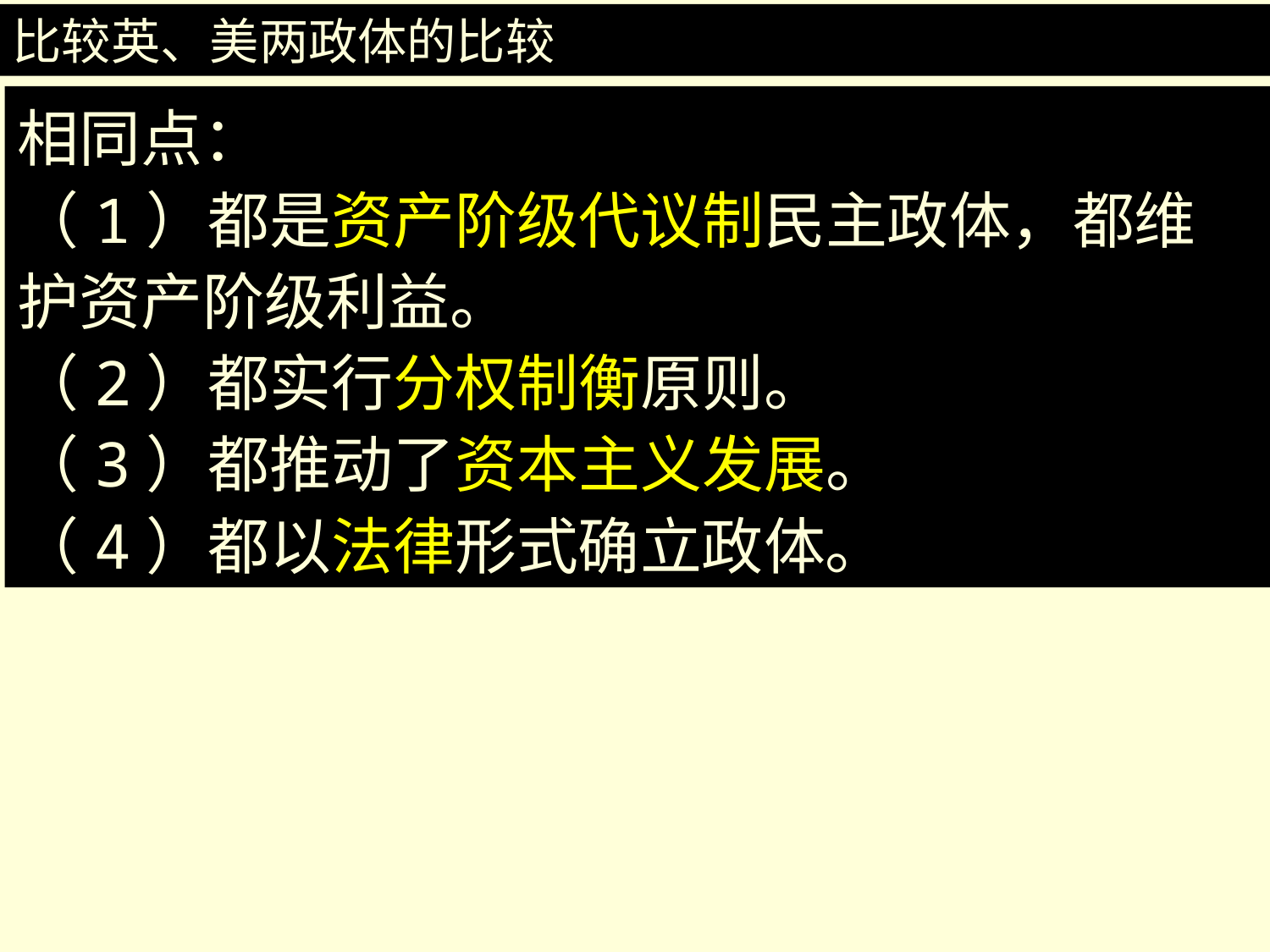

比较英、美两政体的比较
相同点：
（1）都是资产阶级代议制民主政体，都维护资产阶级利益。
（2）都实行分权制衡原则。
（3）都推动了资本主义发展。
（4）都以法律形式确立政体。